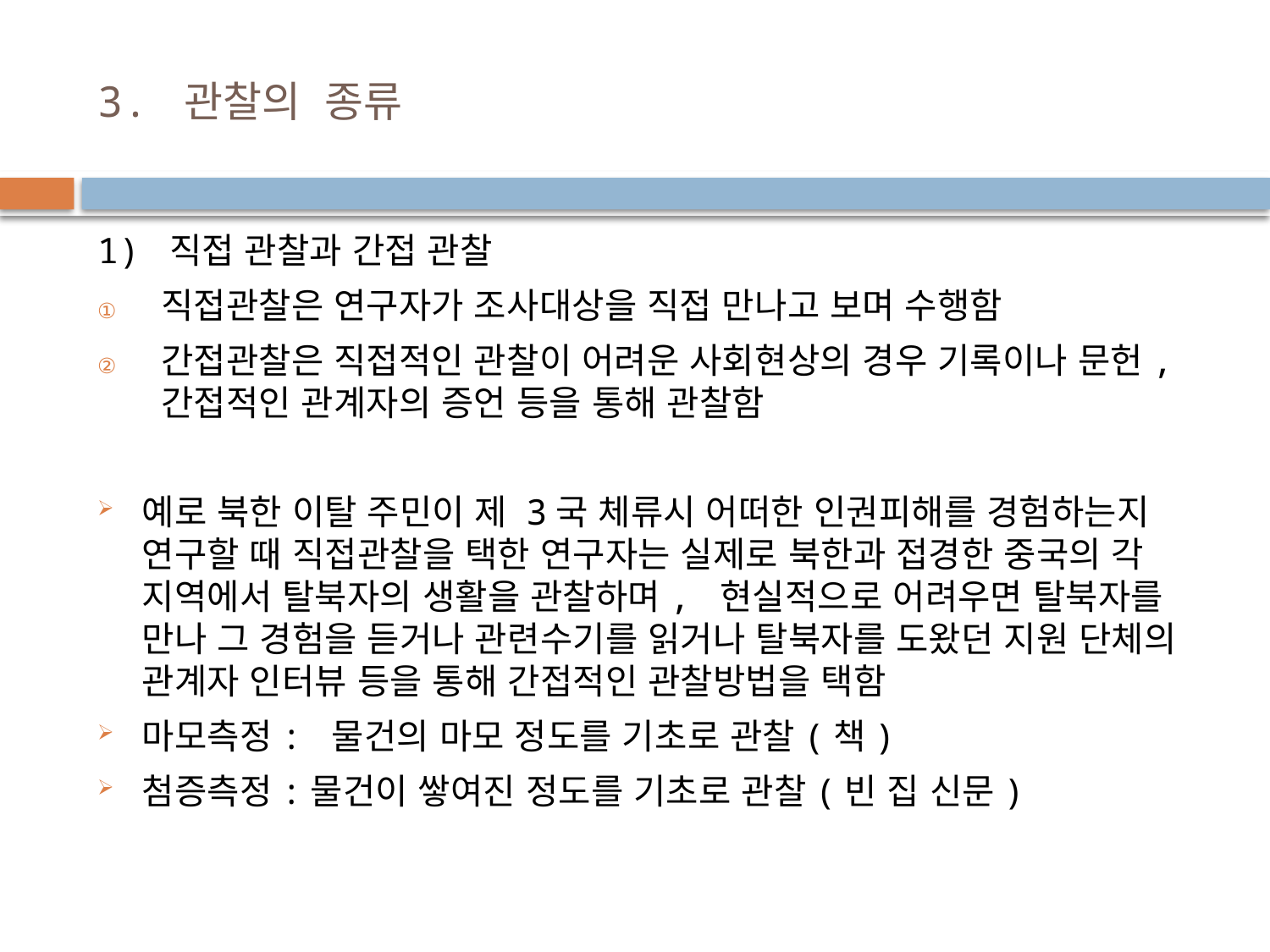

# 3. 관찰의  종류
1) 직접 관찰과 간접 관찰
직접관찰은 연구자가 조사대상을 직접 만나고 보며 수행함
간접관찰은 직접적인 관찰이 어려운 사회현상의 경우 기록이나 문헌, 간접적인 관계자의 증언 등을 통해 관찰함

예로 북한 이탈 주민이 제 3국 체류시 어떠한 인권피해를 경험하는지 연구할 때 직접관찰을 택한 연구자는 실제로 북한과 접경한 중국의 각 지역에서 탈북자의 생활을 관찰하며, 현실적으로 어려우면 탈북자를  만나 그 경험을 듣거나 관련수기를 읽거나 탈북자를 도왔던 지원 단체의 관계자 인터뷰 등을 통해 간접적인 관찰방법을 택함
마모측정: 물건의 마모 정도를 기초로 관찰(책)
첨증측정:물건이 쌓여진 정도를 기초로 관찰(빈 집 신문)